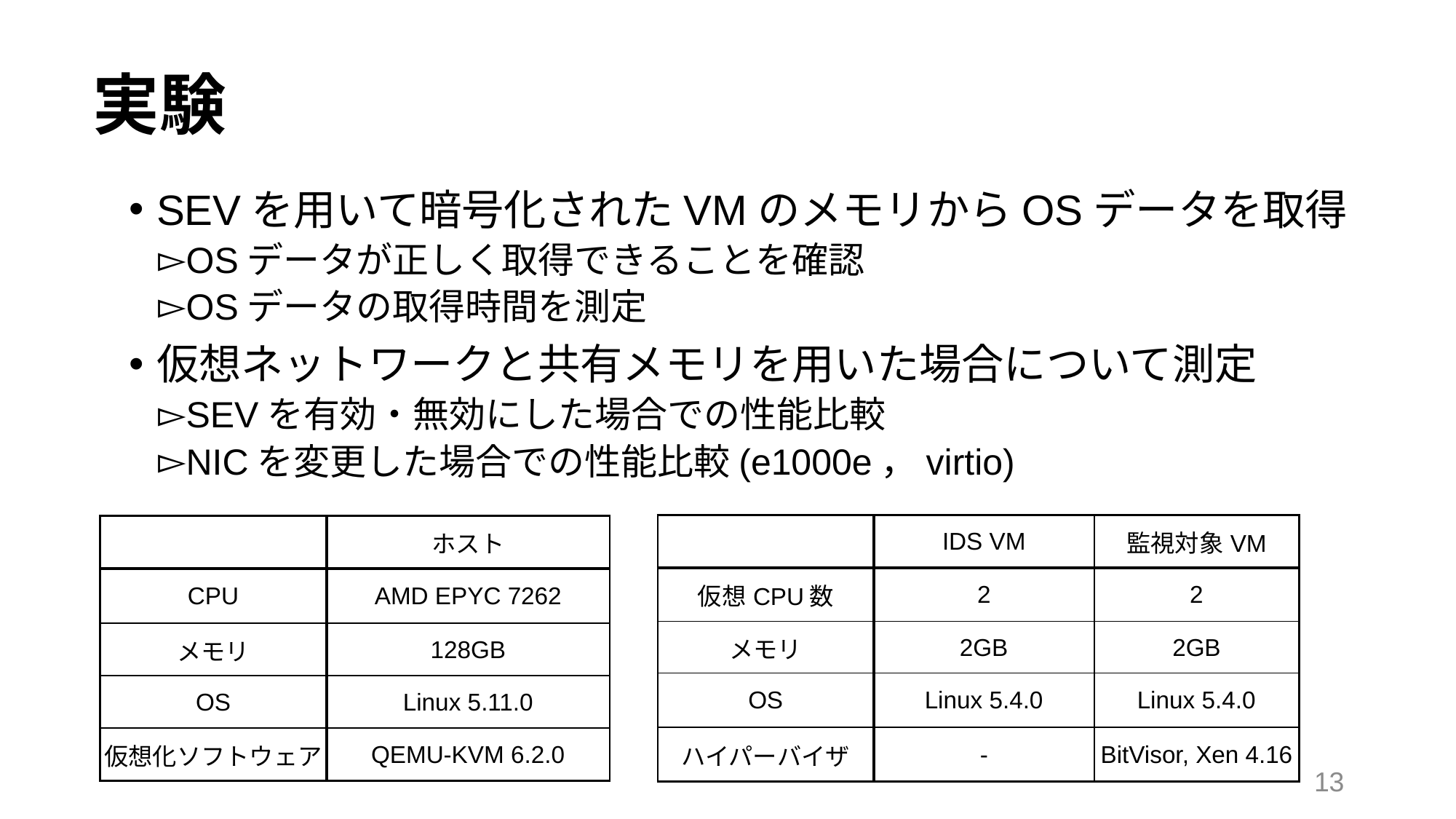

# 実験
SEVを用いて暗号化されたVMのメモリからOSデータを取得
OSデータが正しく取得できることを確認
OSデータの取得時間を測定
仮想ネットワークと共有メモリを用いた場合について測定
SEVを有効・無効にした場合での性能比較
NICを変更した場合での性能比較(e1000e，virtio)
|  | IDS VM | 監視対象VM |
| --- | --- | --- |
| 仮想CPU数 | 2 | 2 |
| メモリ | 2GB | 2GB |
| OS | Linux 5.4.0 | Linux 5.4.0 |
| ハイパーバイザ | - | BitVisor, Xen 4.16 |
|  | ホスト |
| --- | --- |
| CPU | AMD EPYC 7262 |
| メモリ | 128GB |
| OS | Linux 5.11.0 |
| 仮想化ソフトウェア | QEMU-KVM 6.2.0 |
13